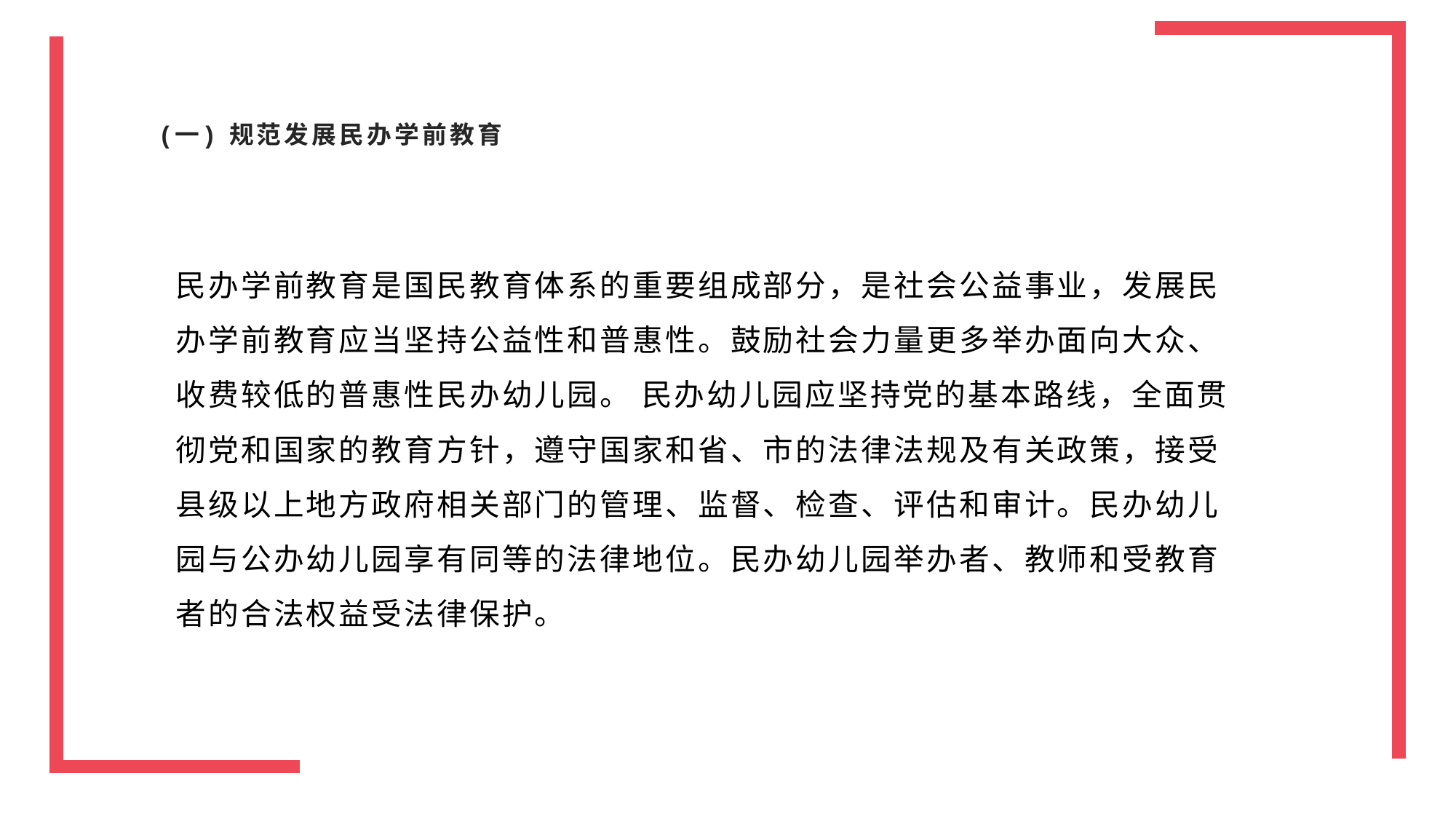

# (一) 规范发展民办学前教育
民办学前教育是国民教育体系的重要组成部分，是社会公益事业，发展民办学前教育应当坚持公益性和普惠性。鼓励社会力量更多举办面向大众、收费较低的普惠性民办幼儿园。 民办幼儿园应坚持党的基本路线，全面贯彻党和国家的教育方针，遵守国家和省、市的法律法规及有关政策，接受县级以上地方政府相关部门的管理、监督、检查、评估和审计。民办幼儿园与公办幼儿园享有同等的法律地位。民办幼儿园举办者、教师和受教育者的合法权益受法律保护。